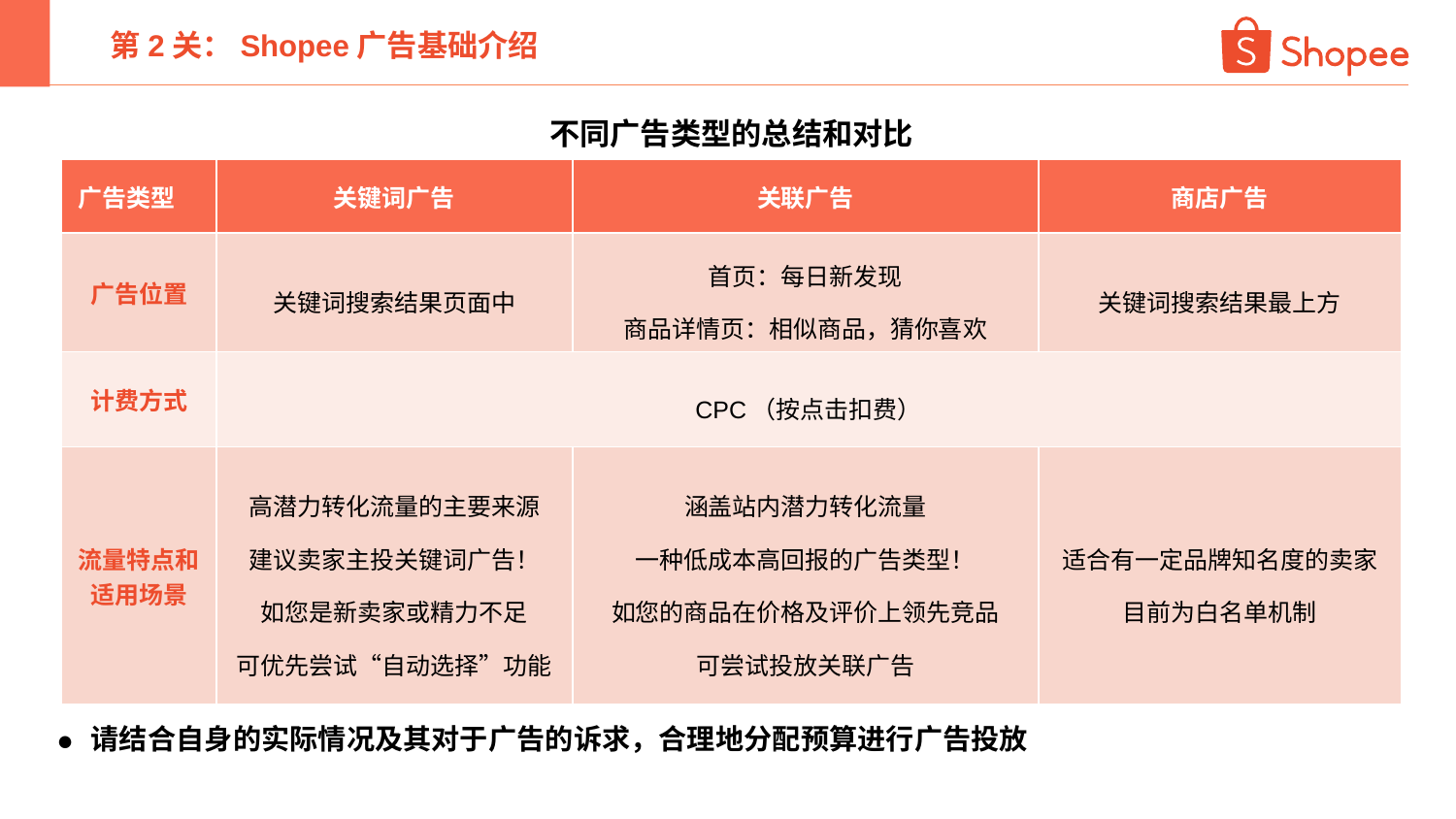

第2关：Shopee广告基础介绍
不同广告类型的总结和对比
| 广告类型 | 关键词广告 | 关联广告 | 商店广告 |
| --- | --- | --- | --- |
| 广告位置 | 关键词搜索结果页面中 | 首页：每日新发现 商品详情页：相似商品，猜你喜欢 | 关键词搜索结果最上方 |
| 计费方式 | CPC（按点击扣费） |  |  |
| 流量特点和 适用场景 | 高潜力转化流量的主要来源 建议卖家主投关键词广告！ 如您是新卖家或精力不足 可优先尝试“自动选择”功能 | 涵盖站内潜力转化流量 一种低成本高回报的广告类型！ 如您的商品在价格及评价上领先竞品 可尝试投放关联广告 | 适合有一定品牌知名度的卖家 目前为白名单机制 |
请结合自身的实际情况及其对于广告的诉求，合理地分配预算进行广告投放
12